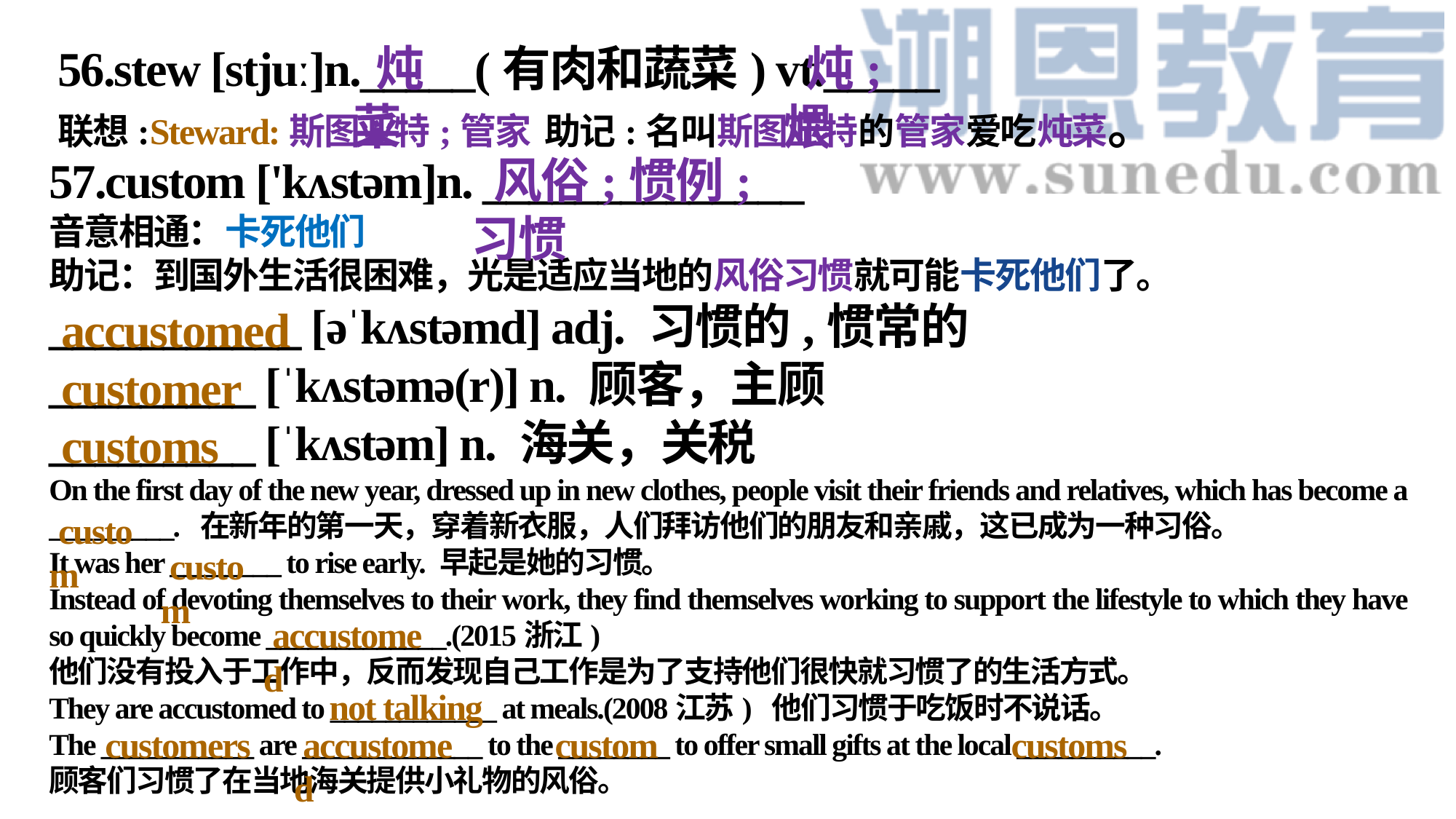

56.stew [stjuː]n._____(有肉和蔬菜) vt._____
联想:Steward:斯图亚特;管家  助记:名叫斯图亚特的管家爱吃炖菜。
 炖菜
 炖;煨
57.custom ['kʌstəm]n. ______________
音意相通：卡死他们
助记：到国外生活很困难，光是适应当地的风俗习惯就可能卡死他们了。
___________ [əˈkʌstəmd] adj. 习惯的,惯常的
_________ [ˈkʌstəmə(r)] n. 顾客，主顾
_________ [ˈkʌstəm] n. 海关，关税
On the first day of the new year, dressed up in new clothes, people visit their friends and relatives, which has become a _________.  在新年的第一天，穿着新衣服，人们拜访他们的朋友和亲戚，这已成为一种习俗。
It was her ________ to rise early. 早起是她的习惯。
Instead of devoting themselves to their work, they find themselves working to support the lifestyle to which they have so quickly become _____________.(2015浙江)
他们没有投入于工作中，反而发现自己工作是为了支持他们很快就习惯了的生活方式。
They are accustomed to ____________ at meals.(2008江苏)  他们习惯于吃饭时不说话。
The ___________ are _____________ to the ________ to offer small gifts at the local __________.
顾客们习惯了在当地海关提供小礼物的风俗。
 风俗;惯例;习惯
 accustomed
 customer
 customs
 custom
 custom
 accustomed
 not talking
 customers
 accustomed
 custom
 customs